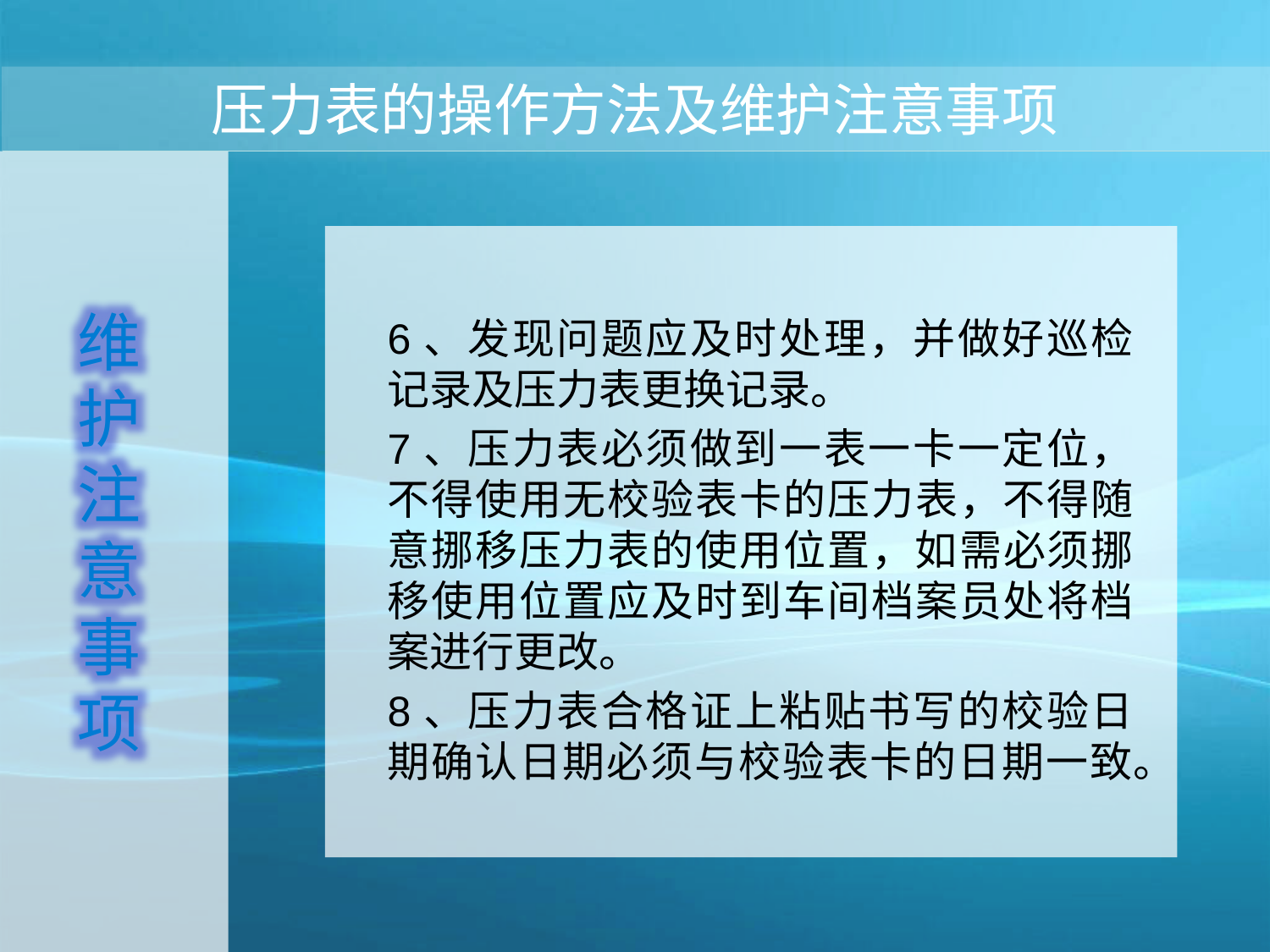

# 压力表的操作方法及维护注意事项

维护注意事项
6、发现问题应及时处理，并做好巡检记录及压力表更换记录。
7、压力表必须做到一表一卡一定位，不得使用无校验表卡的压力表，不得随意挪移压力表的使用位置，如需必须挪移使用位置应及时到车间档案员处将档案进行更改。
8、压力表合格证上粘贴书写的校验日期确认日期必须与校验表卡的日期一致。